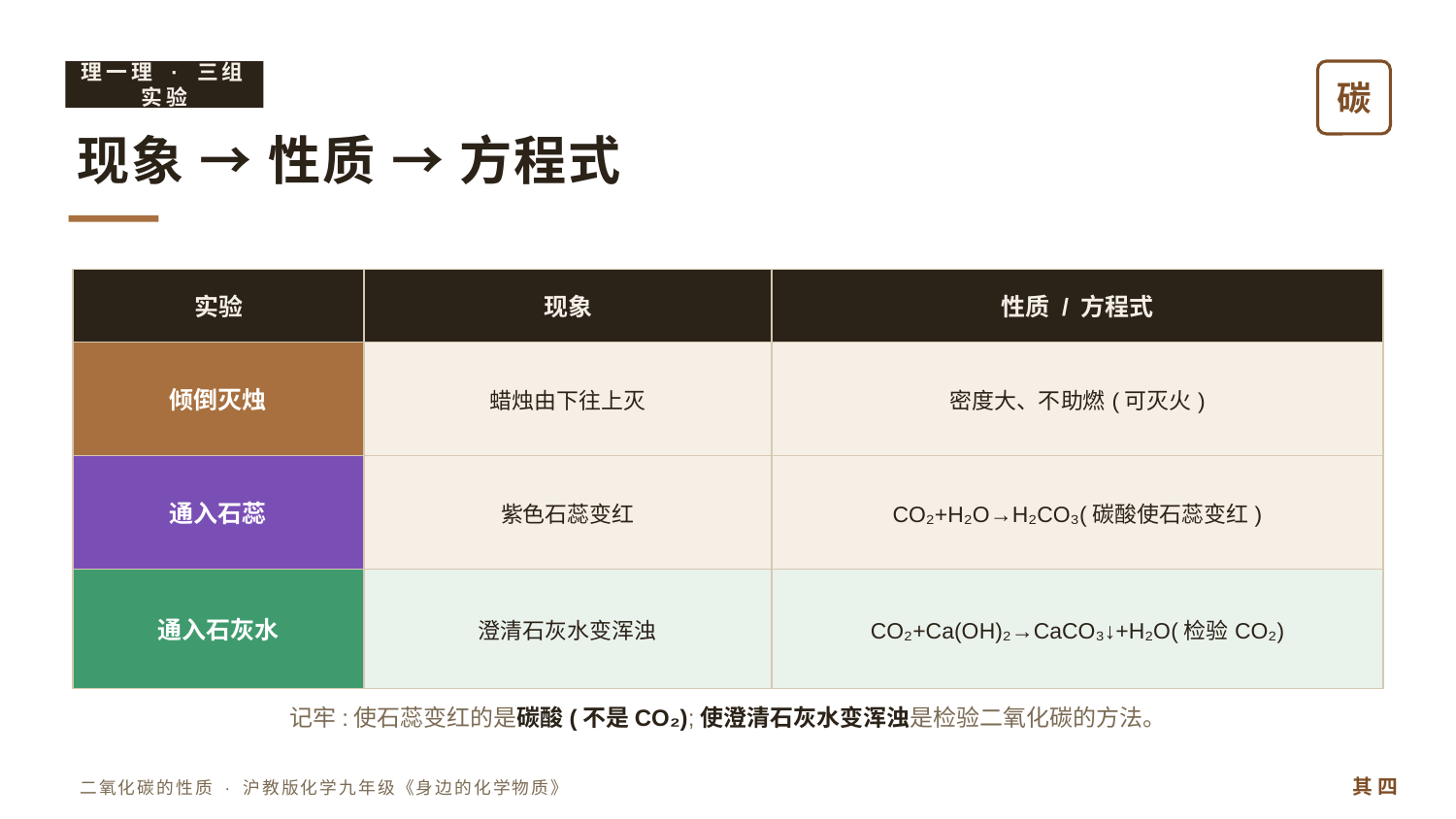

理一理 · 三组实验
碳

现象 → 性质 → 方程式

| 实验 | 现象 | 性质 / 方程式 |
| --- | --- | --- |
| 倾倒灭烛 | 蜡烛由下往上灭 | 密度大、不助燃(可灭火) |
| 通入石蕊 | 紫色石蕊变红 | CO₂+H₂O→H₂CO₃(碳酸使石蕊变红) |
| 通入石灰水 | 澄清石灰水变浑浊 | CO₂+Ca(OH)₂→CaCO₃↓+H₂O(检验CO₂) |
记牢:使石蕊变红的是碳酸(不是CO₂);使澄清石灰水变浑浊是检验二氧化碳的方法。
其 四
二氧化碳的性质 · 沪教版化学九年级《身边的化学物质》